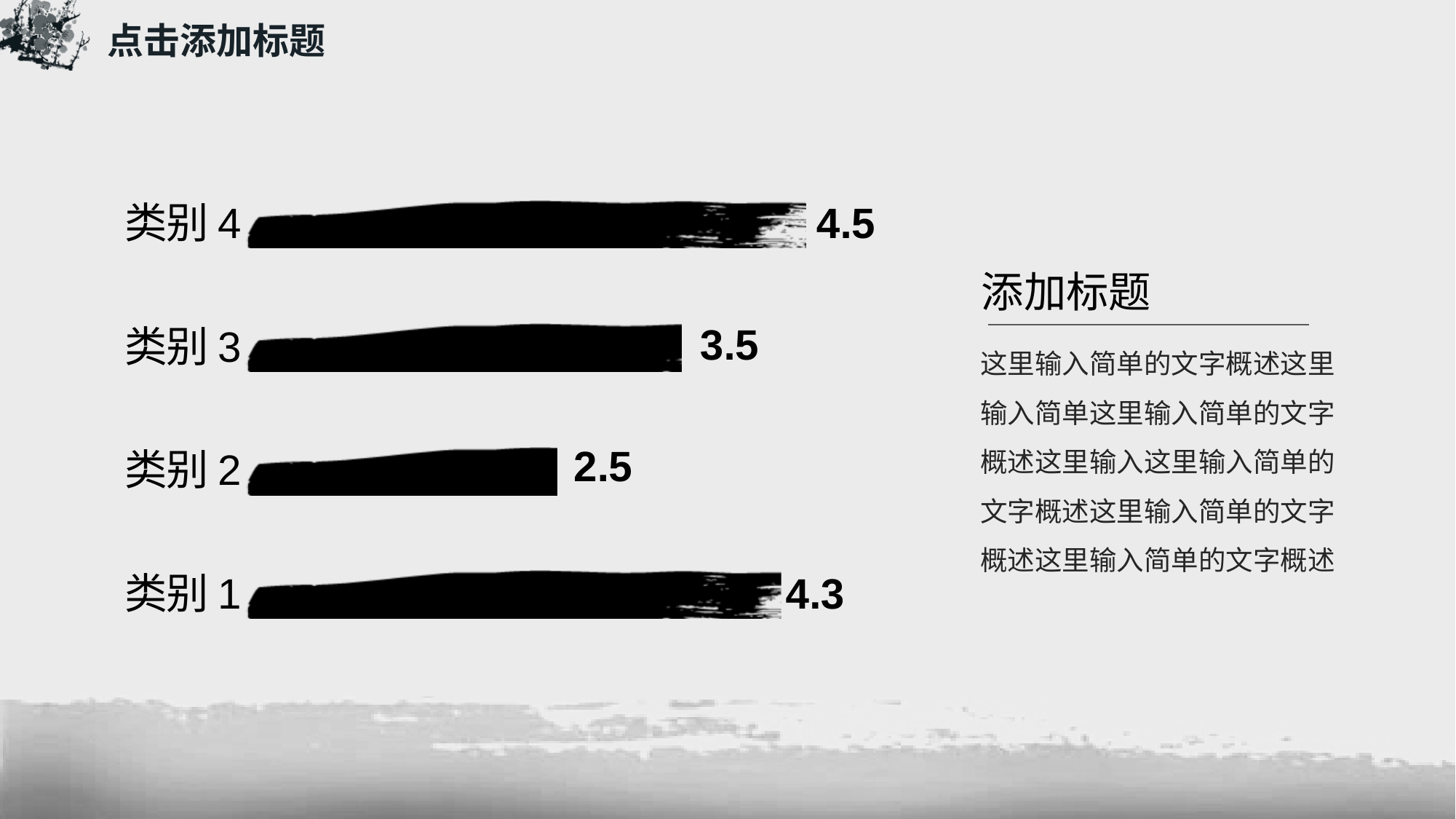

### Chart

| Category | 系列 1 |
|---|---|
| 类别1 | 4.3 |
| 类别2 | 2.5 |
| 类别3 | 3.5 |
| 类别4 | 4.5 |
添加标题
这里输入简单的文字概述这里输入简单这里输入简单的文字概述这里输入这里输入简单的文字概述这里输入简单的文字概述这里输入简单的文字概述